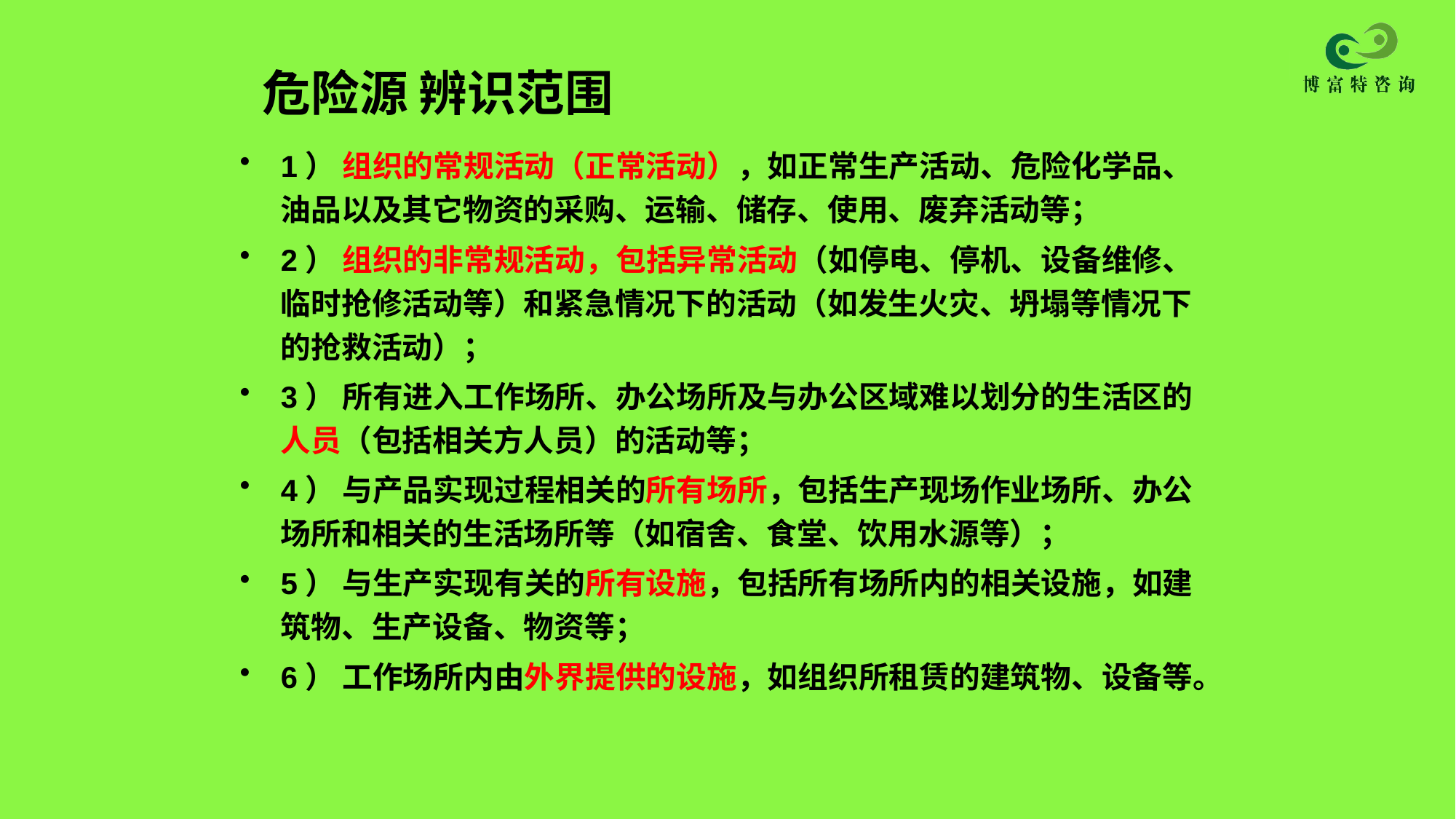

#
危险源 辨识范围
1） 组织的常规活动（正常活动），如正常生产活动、危险化学品、油品以及其它物资的采购、运输、储存、使用、废弃活动等；
2） 组织的非常规活动，包括异常活动（如停电、停机、设备维修、临时抢修活动等）和紧急情况下的活动（如发生火灾、坍塌等情况下的抢救活动）；
3） 所有进入工作场所、办公场所及与办公区域难以划分的生活区的人员（包括相关方人员）的活动等；
4） 与产品实现过程相关的所有场所，包括生产现场作业场所、办公场所和相关的生活场所等（如宿舍、食堂、饮用水源等）；
5） 与生产实现有关的所有设施，包括所有场所内的相关设施，如建筑物、生产设备、物资等；
6） 工作场所内由外界提供的设施，如组织所租赁的建筑物、设备等。